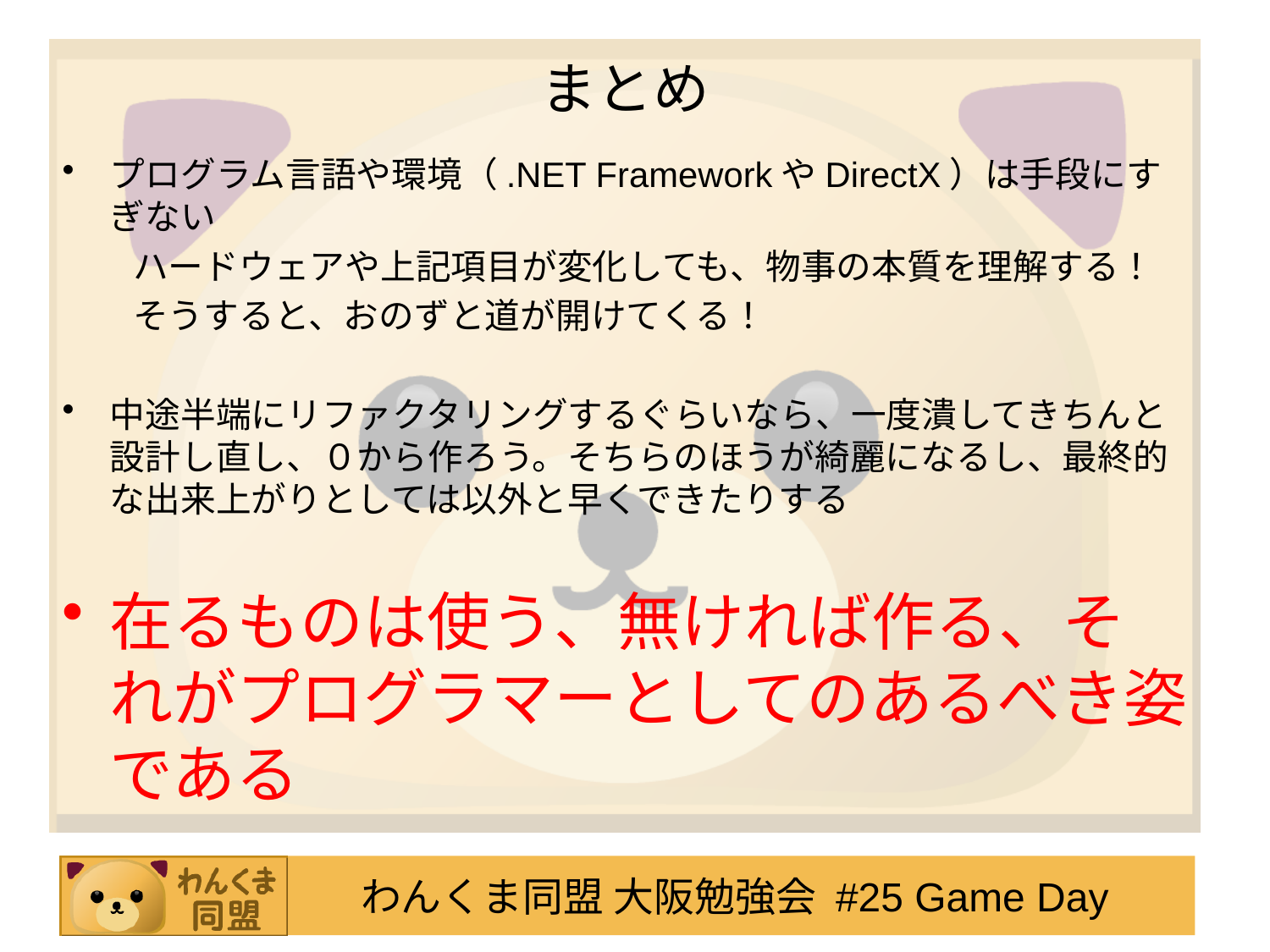

# まとめ
プログラム言語や環境（.NET FrameworkやDirectX）は手段にすぎない
　　ハードウェアや上記項目が変化しても、物事の本質を理解する！
　　そうすると、おのずと道が開けてくる！

中途半端にリファクタリングするぐらいなら、一度潰してきちんと設計し直し、０から作ろう。そちらのほうが綺麗になるし、最終的な出来上がりとしては以外と早くできたりする

在るものは使う、無ければ作る、それがプログラマーとしてのあるべき姿である